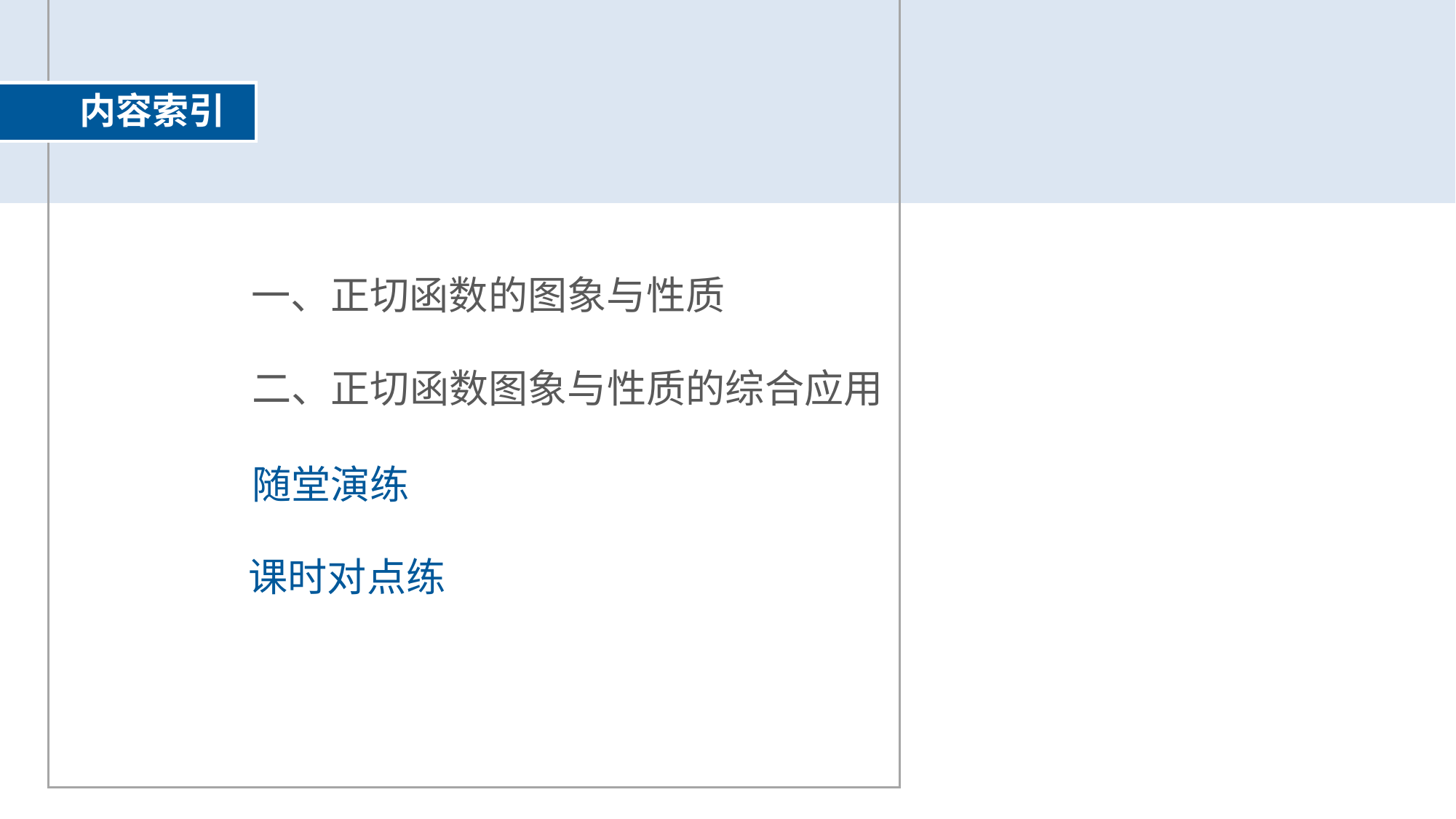

内容索引

一、正切函数的图象与性质
二、正切函数图象与性质的综合应用
随堂演练
课时对点练